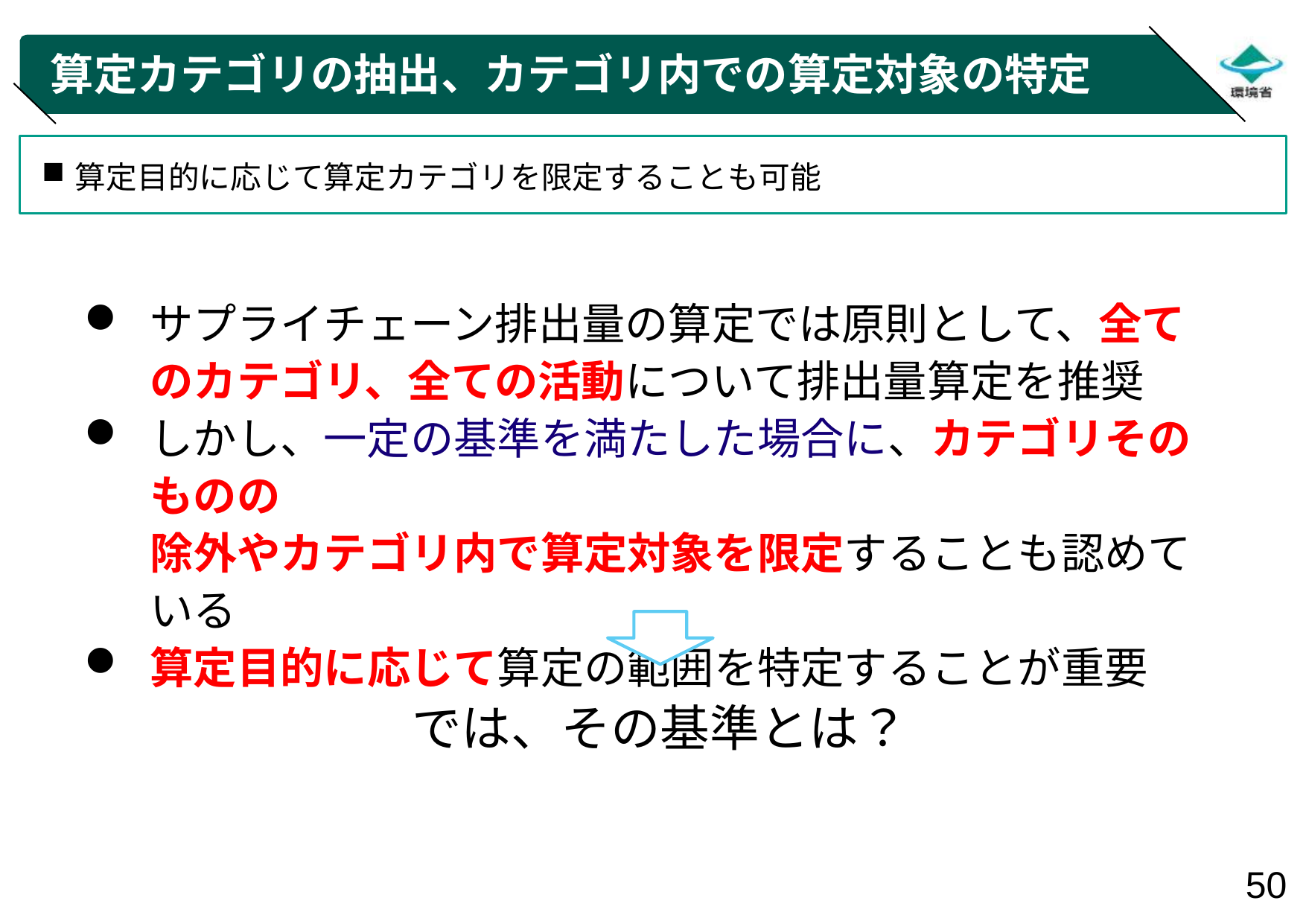

# 算定カテゴリの抽出、カテゴリ内での算定対象の特定
算定目的に応じて算定カテゴリを限定することも可能
サプライチェーン排出量の算定では原則として、全てのカテゴリ、全ての活動について排出量算定を推奨
しかし、一定の基準を満たした場合に、カテゴリそのものの
除外やカテゴリ内で算定対象を限定することも認めている
算定目的に応じて算定の範囲を特定することが重要

では、その基準とは？